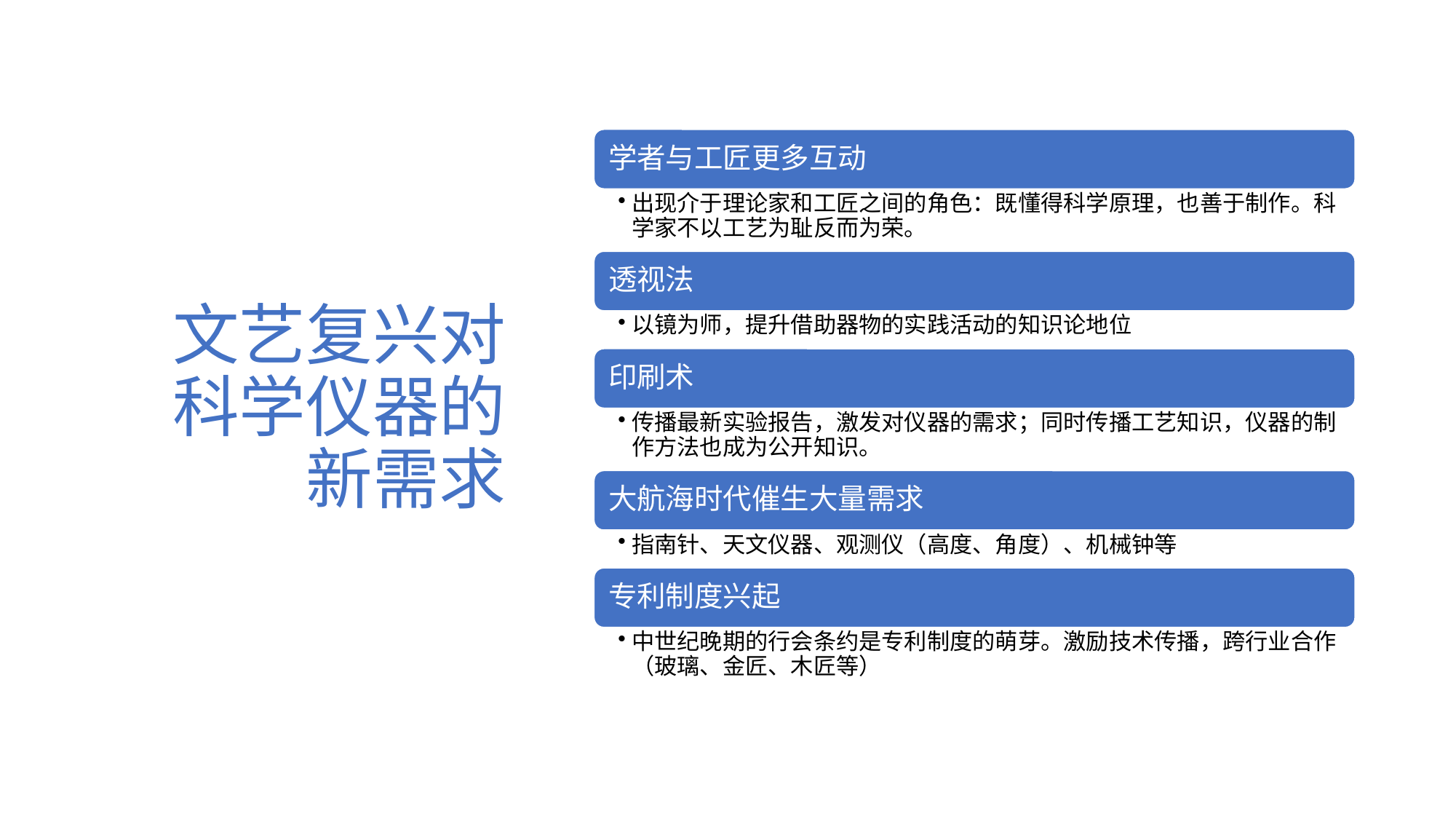

# 文艺复兴对科学仪器的新需求
学者与工匠更多互动
出现介于理论家和工匠之间的角色：既懂得科学原理，也善于制作。科学家不以工艺为耻反而为荣。
透视法
以镜为师，提升借助器物的实践活动的知识论地位
印刷术
传播最新实验报告，激发对仪器的需求；同时传播工艺知识，仪器的制作方法也成为公开知识。
大航海时代催生大量需求
指南针、天文仪器、观测仪（高度、角度）、机械钟等
专利制度兴起
中世纪晚期的行会条约是专利制度的萌芽。激励技术传播，跨行业合作（玻璃、金匠、木匠等）